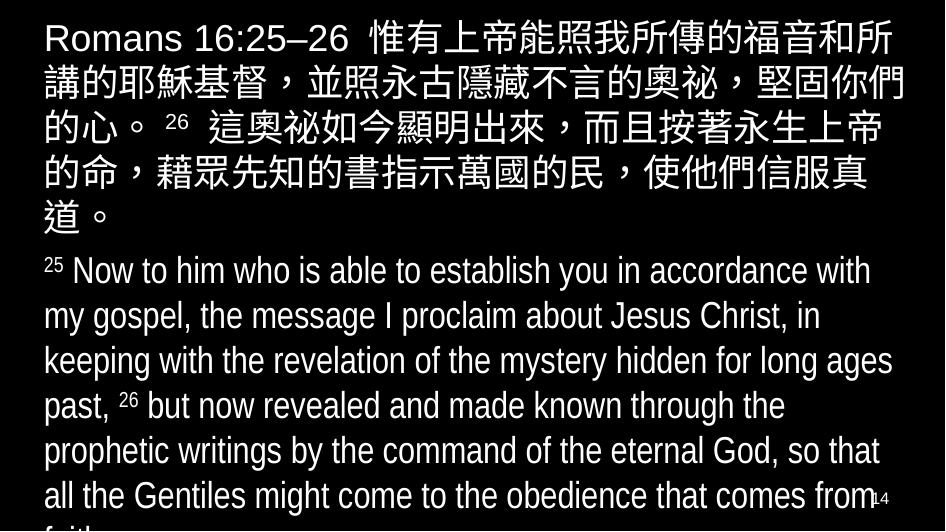

Romans 16:25–26 惟有上帝能照我所傳的福音和所講的耶穌基督，並照永古隱藏不言的奧祕，堅固你們的心。26 這奧祕如今顯明出來，而且按著永生上帝的命，藉眾先知的書指示萬國的民，使他們信服真道。
25 Now to him who is able to establish you in accordance with my gospel, the message I proclaim about Jesus Christ, in keeping with the revelation of the mystery hidden for long ages past, 26 but now revealed and made known through the prophetic writings by the command of the eternal God, so that all the Gentiles might come to the obedience that comes from faith—

14